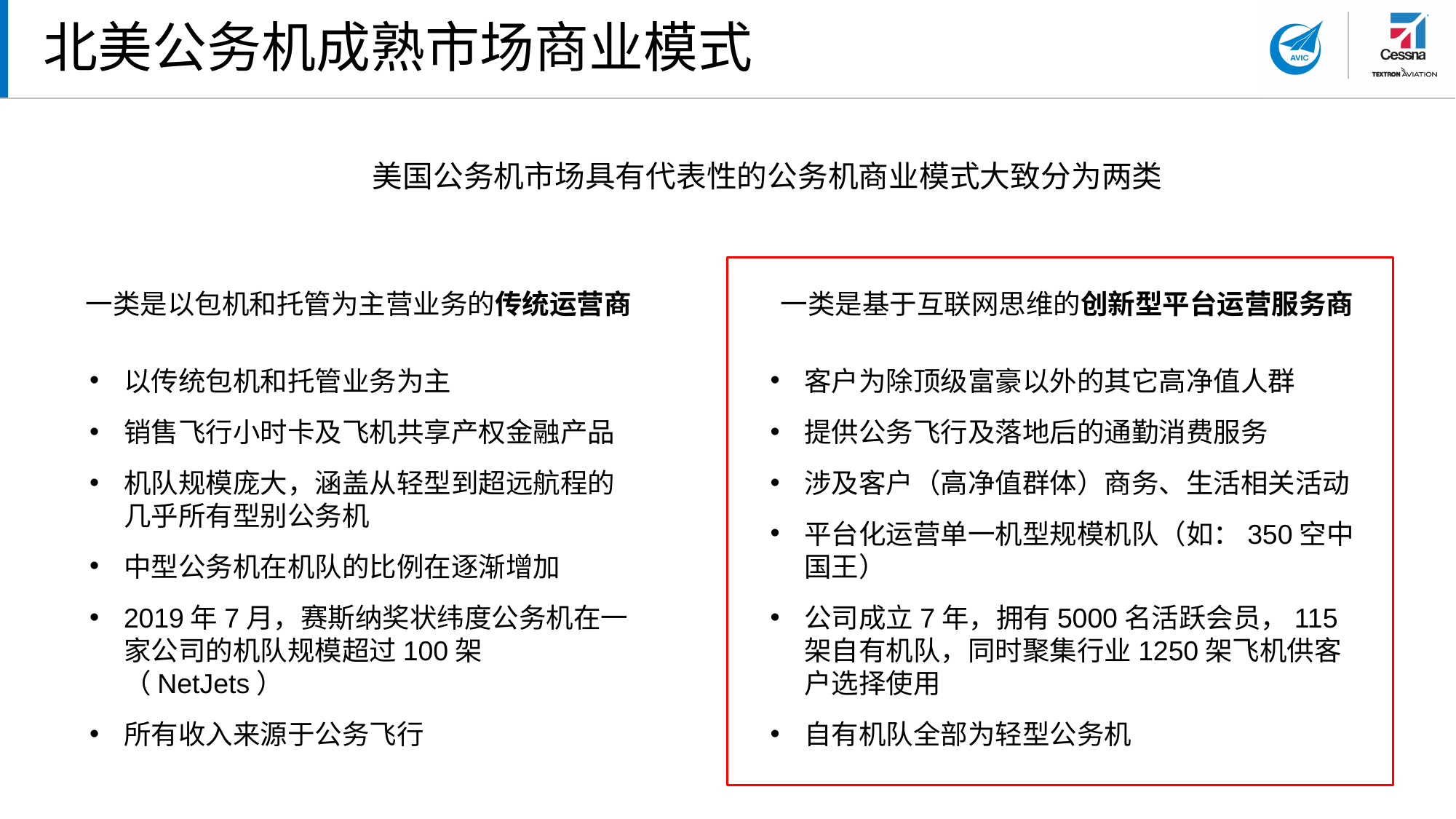

# 北美公务机成熟市场商业模式

美国公务机市场具有代表性的公务机商业模式大致分为两类

一类是以包机和托管为主营业务的传统运营商
以传统包机和托管业务为主
销售飞行小时卡及飞机共享产权金融产品
机队规模庞大，涵盖从轻型到超远航程的几乎所有型别公务机
中型公务机在机队的比例在逐渐增加
2019年7月，赛斯纳奖状纬度公务机在一家公司的机队规模超过100架 （NetJets）
所有收入来源于公务飞行

一类是基于互联网思维的创新型平台运营服务商
客户为除顶级富豪以外的其它高净值人群
提供公务飞行及落地后的通勤消费服务
涉及客户（高净值群体）商务、生活相关活动
平台化运营单一机型规模机队（如：350空中国王）
公司成立7年，拥有5000名活跃会员，115架自有机队，同时聚集行业1250架飞机供客户选择使用
自有机队全部为轻型公务机